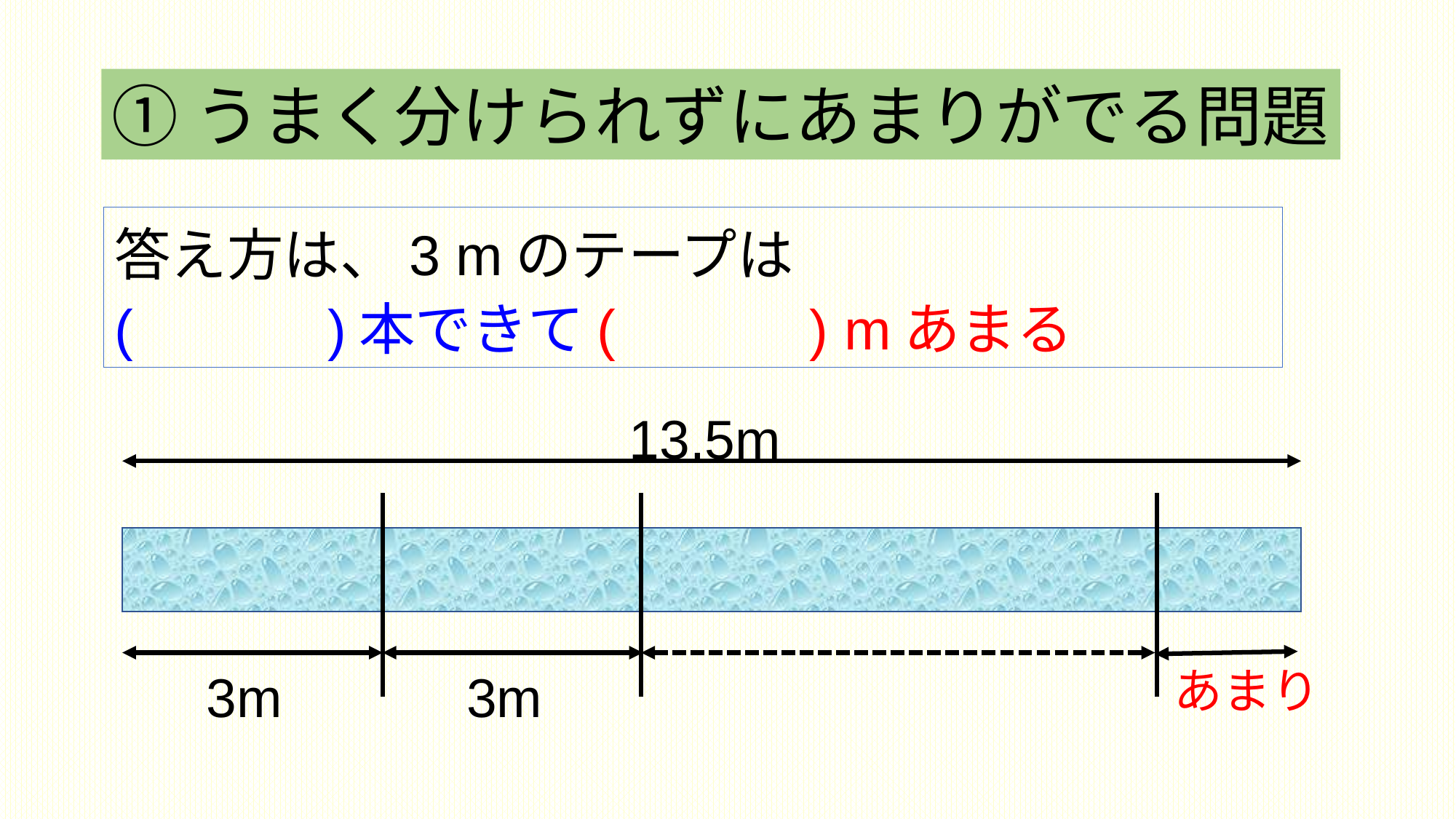

①うまく分けられずにあまりがでる問題
答え方は、3 mのテープは
(　　　)本できて(　　　) mあまる
13.5m

あまり
3m
3m